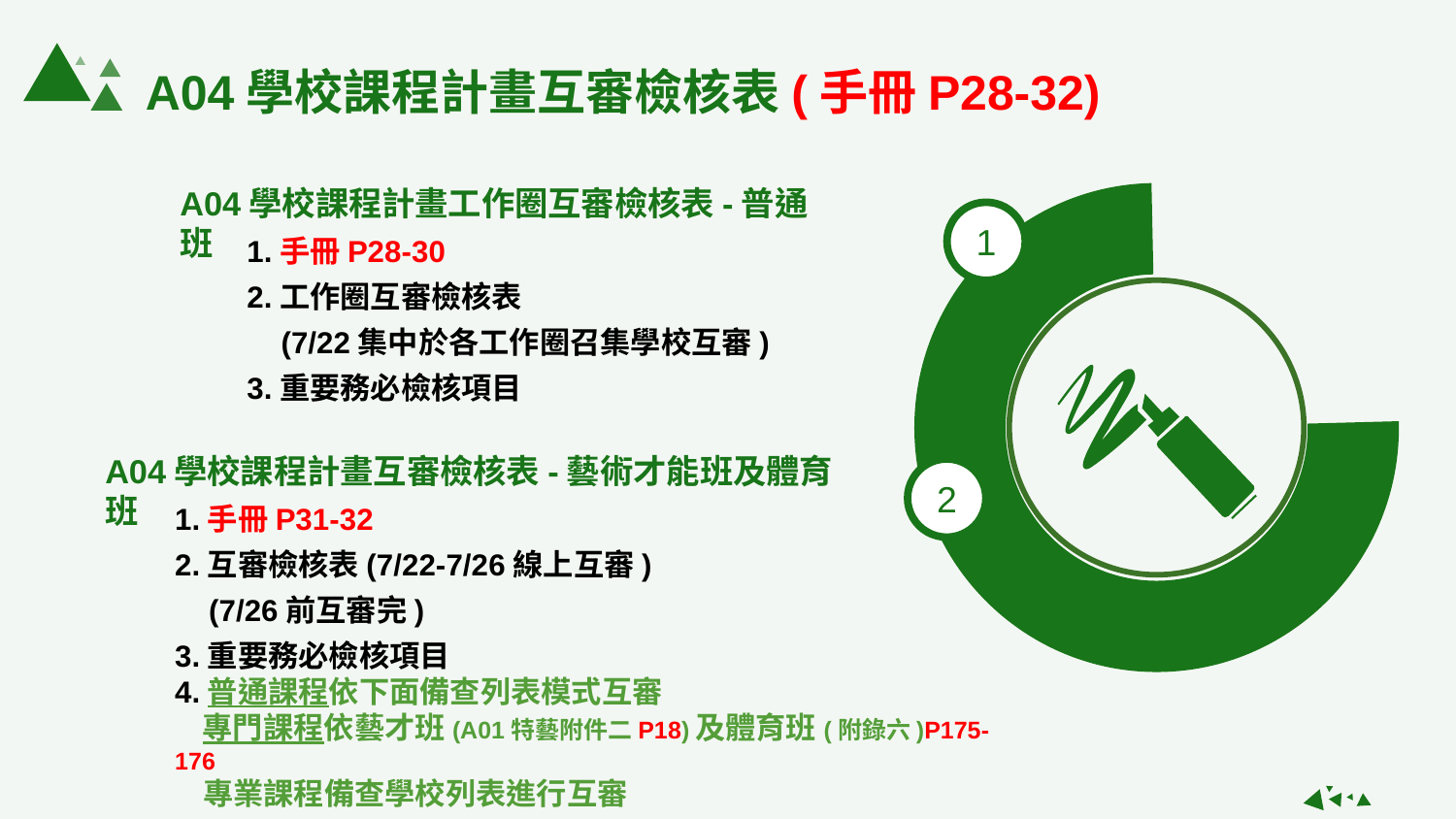

A04學校課程計畫互審檢核表(手冊P28-32)

A04學校課程計畫工作圈互審檢核表-普通班

1
1.手冊P28-30
2.工作圈互審檢核表
    (7/22集中於各工作圈召集學校互審)
3.重要務必檢核項目

A04學校課程計畫互審檢核表-藝術才能班及體育班
2
1.手冊P31-32
2.互審檢核表(7/22-7/26線上互審)
    (7/26前互審完)
3.重要務必檢核項目
4.普通課程依下面備查列表模式互審
   專門課程依藝才班(A01特藝附件二P18)及體育班(附錄六)P175-176
    專業課程備查學校列表進行互審